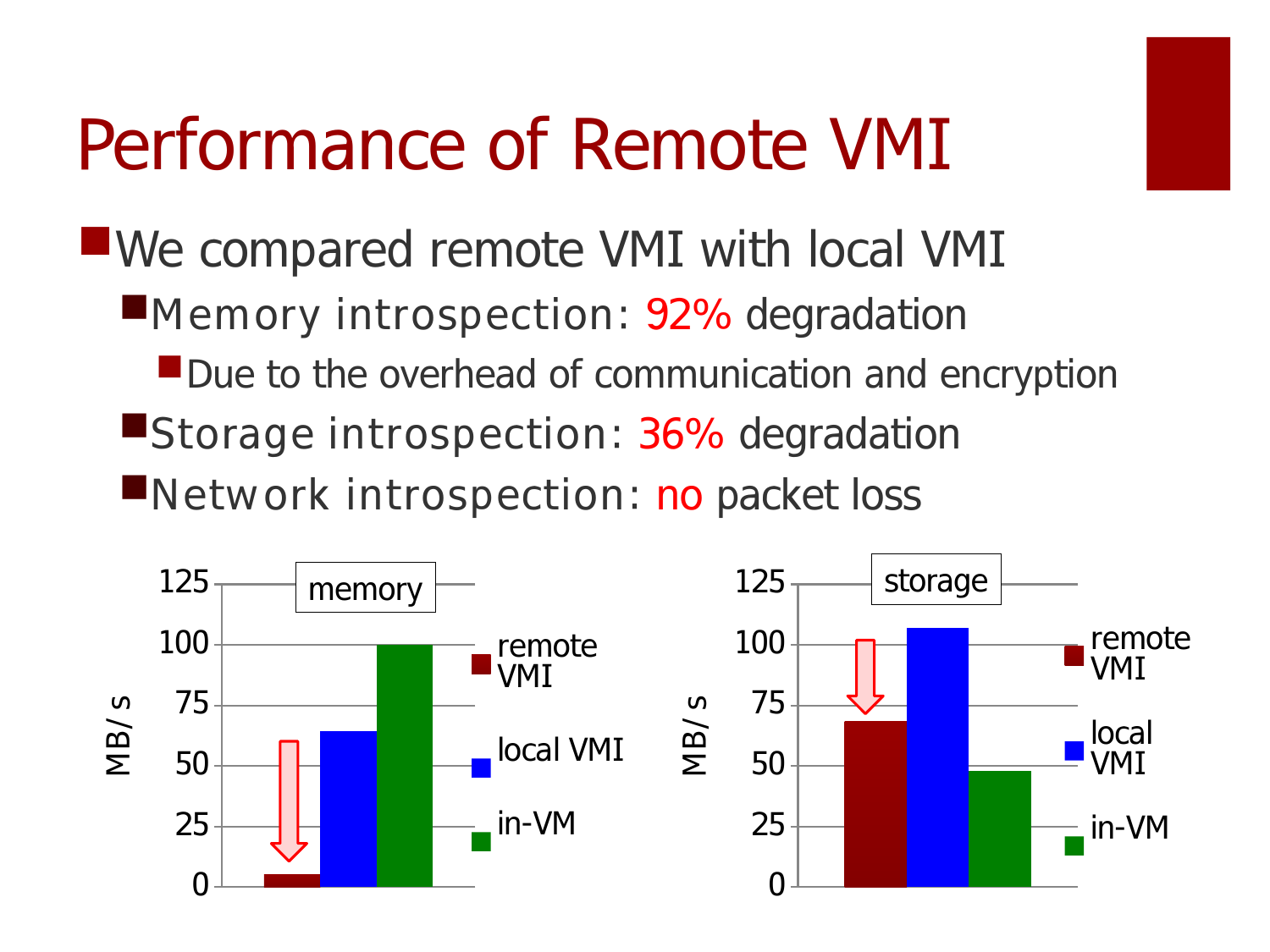

# Performance of Remote VMI
We compared remote VMI with local VMI
Memory introspection: 92% degradation
Due to the overhead of communication and encryption
Storage introspection: 36% degradation
Network introspection: no packet loss
storage

### Chart

| Category | remote VMI | local VMI | in-VM |
|---|---|---|---|
| 項目 1 | 5.3 | 64.4 | 100.0 |
memory

### Chart

| Category | remote VMI | local VMI | in-VM |
|---|---|---|---|
| 項目 1 | 68.5 | 107.1 | 47.8 |